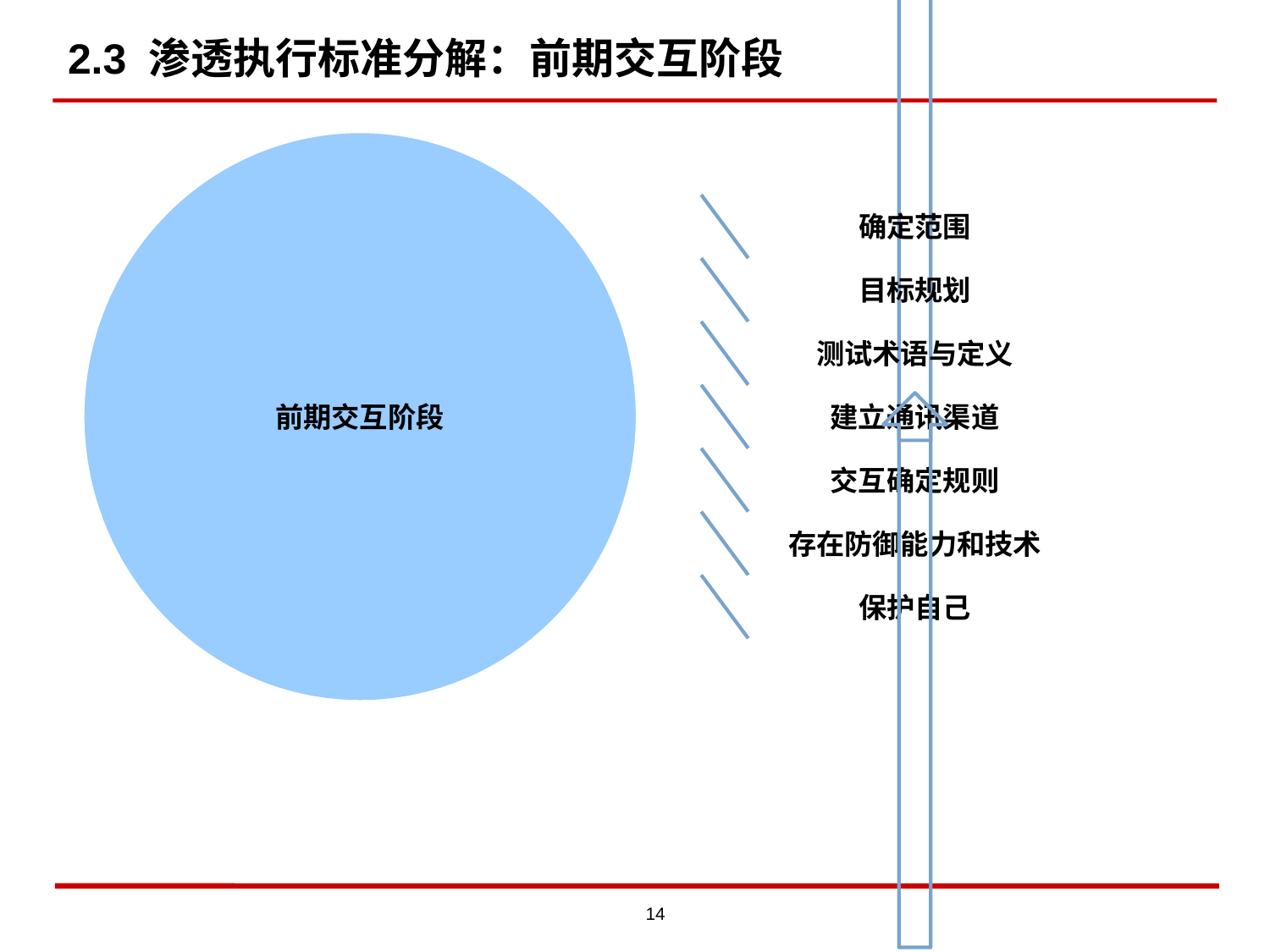

# 2.3 渗透执行标准分解：前期交互阶段
前期交互阶段
保护自己
交互确定规则
测试术语与定义
建立通讯渠道
存在防御能力和技术
目标规划
确定范围